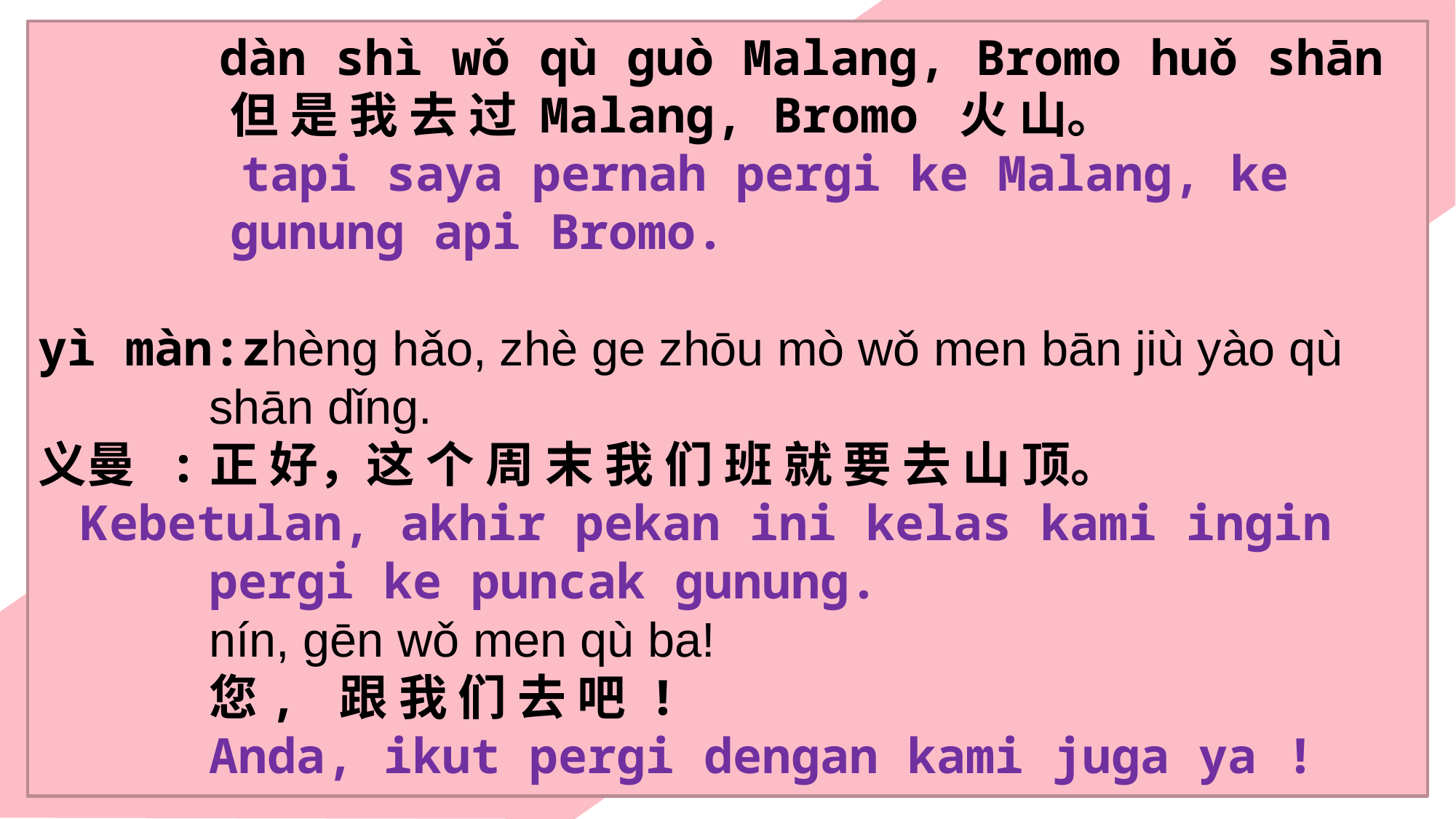

dàn shì wǒ qù guò Malang, Bromo huǒ shān
但 是 我 去 过 Malang, Bromo 火 山。
tapi saya pernah pergi ke Malang, ke gunung api Bromo.

yì màn:zhèng hǎo, zhè ge zhōu mò wǒ men bān jiù yào qù  shān dǐng.
义曼  :正 好，这 个 周 末 我 们 班 就 要 去 山 顶。
Kebetulan, akhir pekan ini kelas kami ingin pergi ke puncak gunung.
nín, gēn wǒ men qù ba!
您, 跟 我 们 去 吧 !
Anda, ikut pergi dengan kami juga ya !